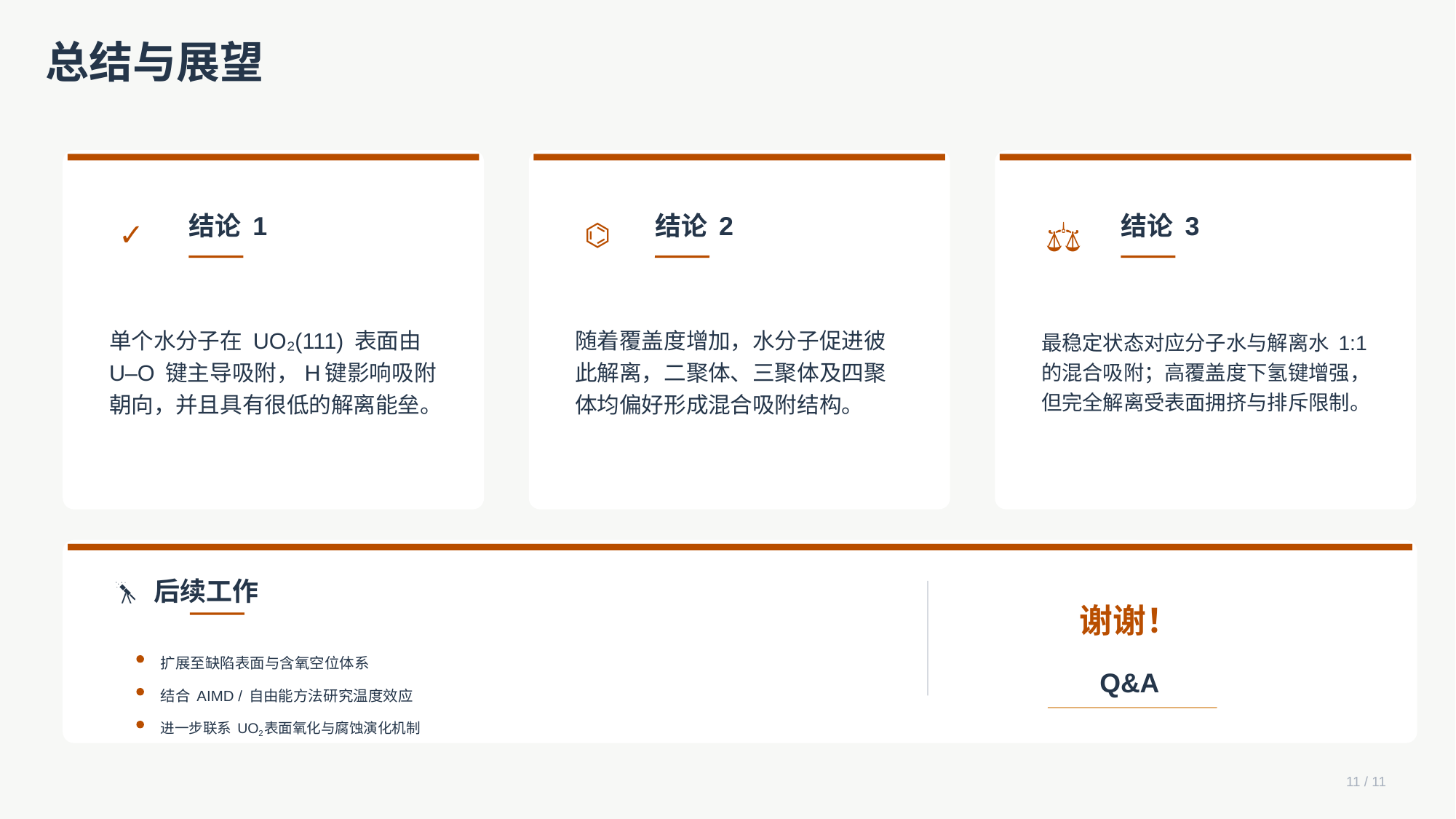

总结与展望

结论 1

结论 2

结论 3
✓
⌬
⚖

单个水分子在 UO₂(111) 表面由 U–O 键主导吸附，H键影响吸附朝向，并且具有很低的解离能垒。
随着覆盖度增加，水分子促进彼此解离，二聚体、三聚体及四聚体均偏好形成混合吸附结构。
最稳定状态对应分子水与解离水 1:1 的混合吸附；高覆盖度下氢键增强，但完全解离受表面拥挤与排斥限制。

🔭  后续工作

谢谢！

扩展至缺陷表面与含氧空位体系

Q&A
结合 AIMD / 自由能方法研究温度效应

进一步联系 UO2表面氧化与腐蚀演化机制

11 / 11